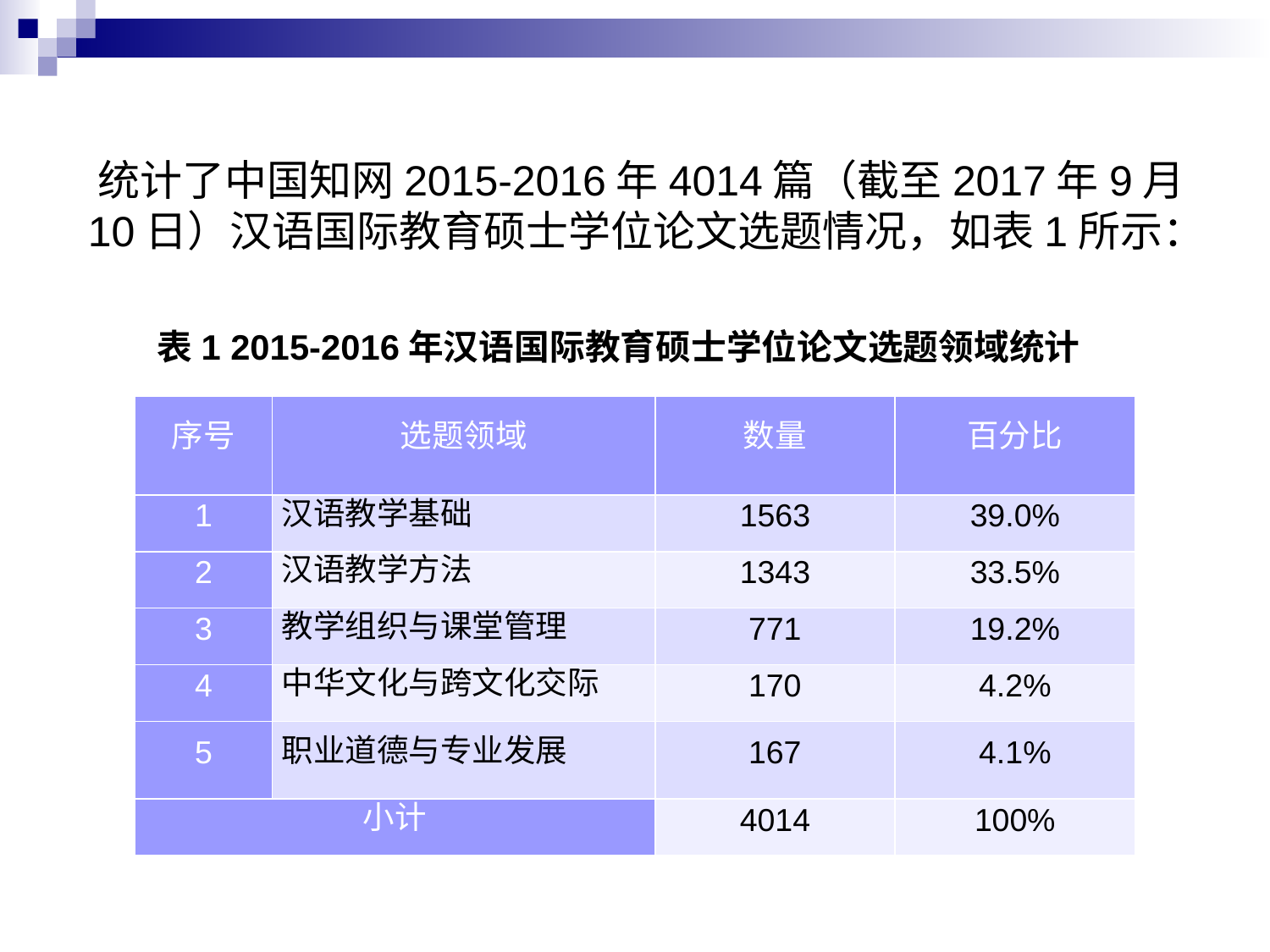

# 统计了中国知网2015-2016年4014篇（截至2017年9月10日）汉语国际教育硕士学位论文选题情况，如表1所示：
表1 2015-2016年汉语国际教育硕士学位论文选题领域统计
| 序号 | 选题领域 | 数量 | 百分比 |
| --- | --- | --- | --- |
| 1 | 汉语教学基础 | 1563 | 39.0% |
| 2 | 汉语教学方法 | 1343 | 33.5% |
| 3 | 教学组织与课堂管理 | 771 | 19.2% |
| 4 | 中华文化与跨文化交际 | 170 | 4.2% |
| 5 | 职业道德与专业发展 | 167 | 4.1% |
| 小计 |  | 4014 | 100% |